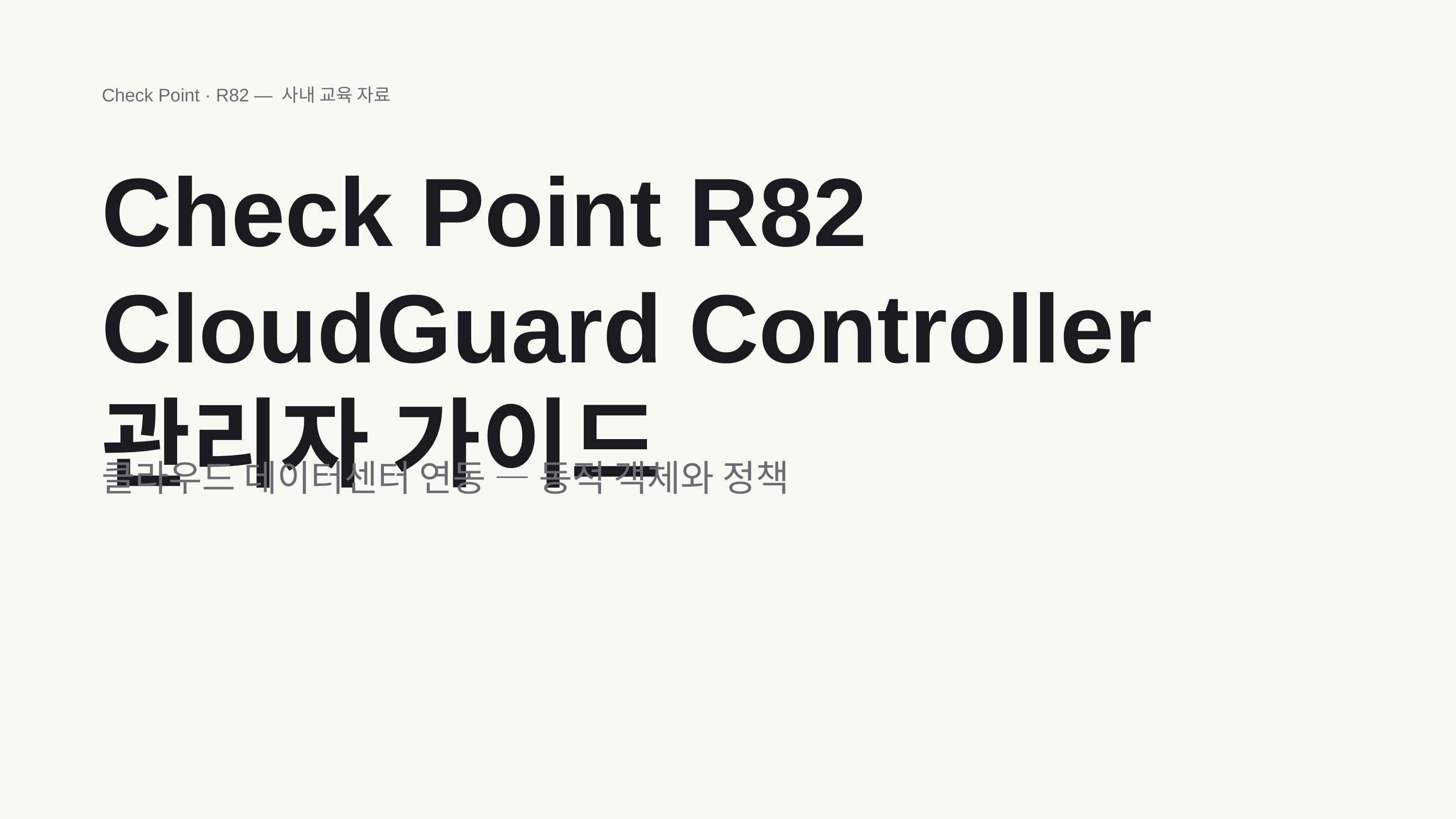

Check Point · R82 — 사내 교육 자료
Check Point R82 CloudGuard Controller 관리자 가이드
클라우드 데이터센터 연동 — 동적 객체와 정책